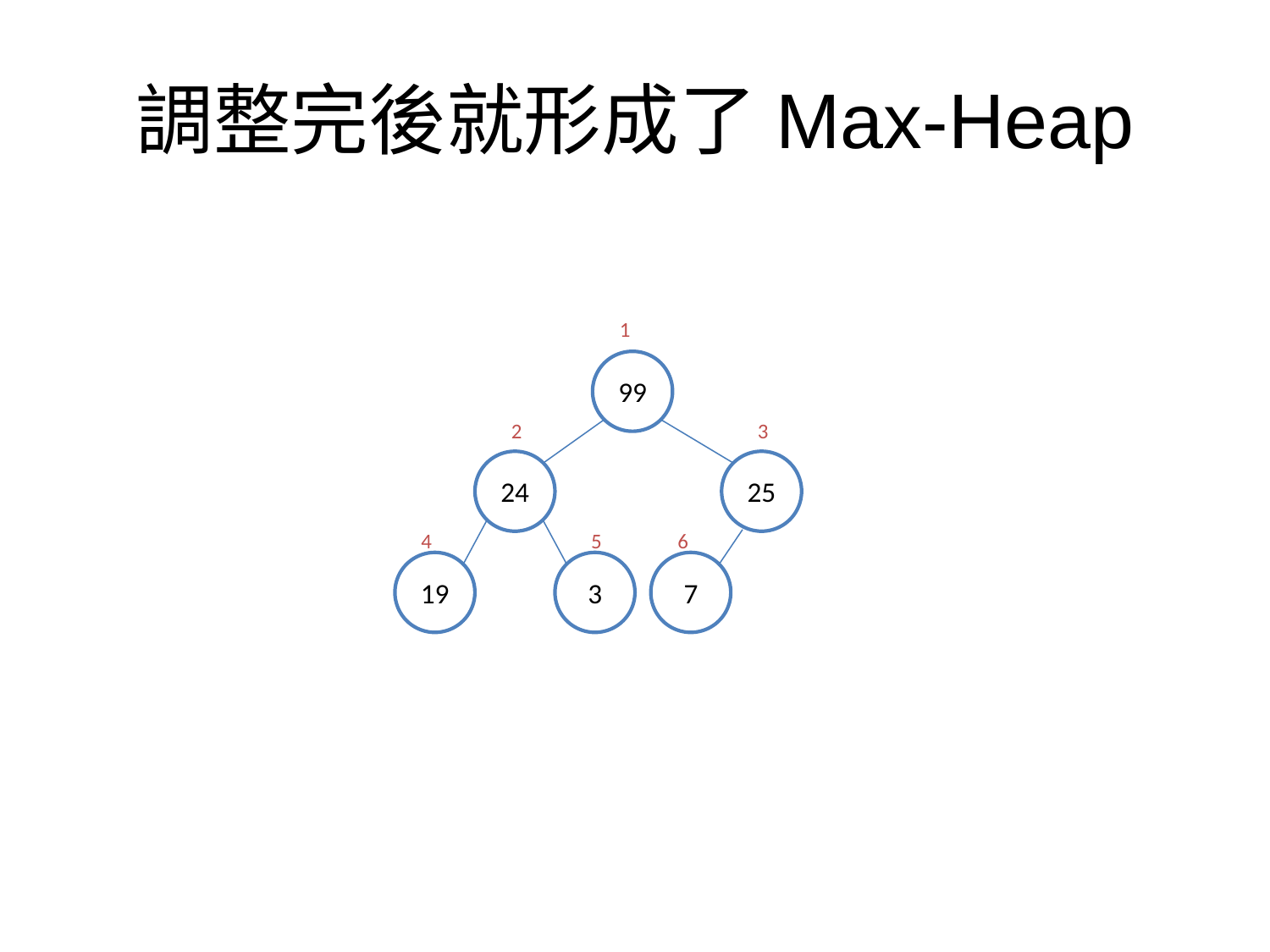

# 調整完後就形成了Max-Heap
1
99
24
25
19
3
7
2
3
4
5
6